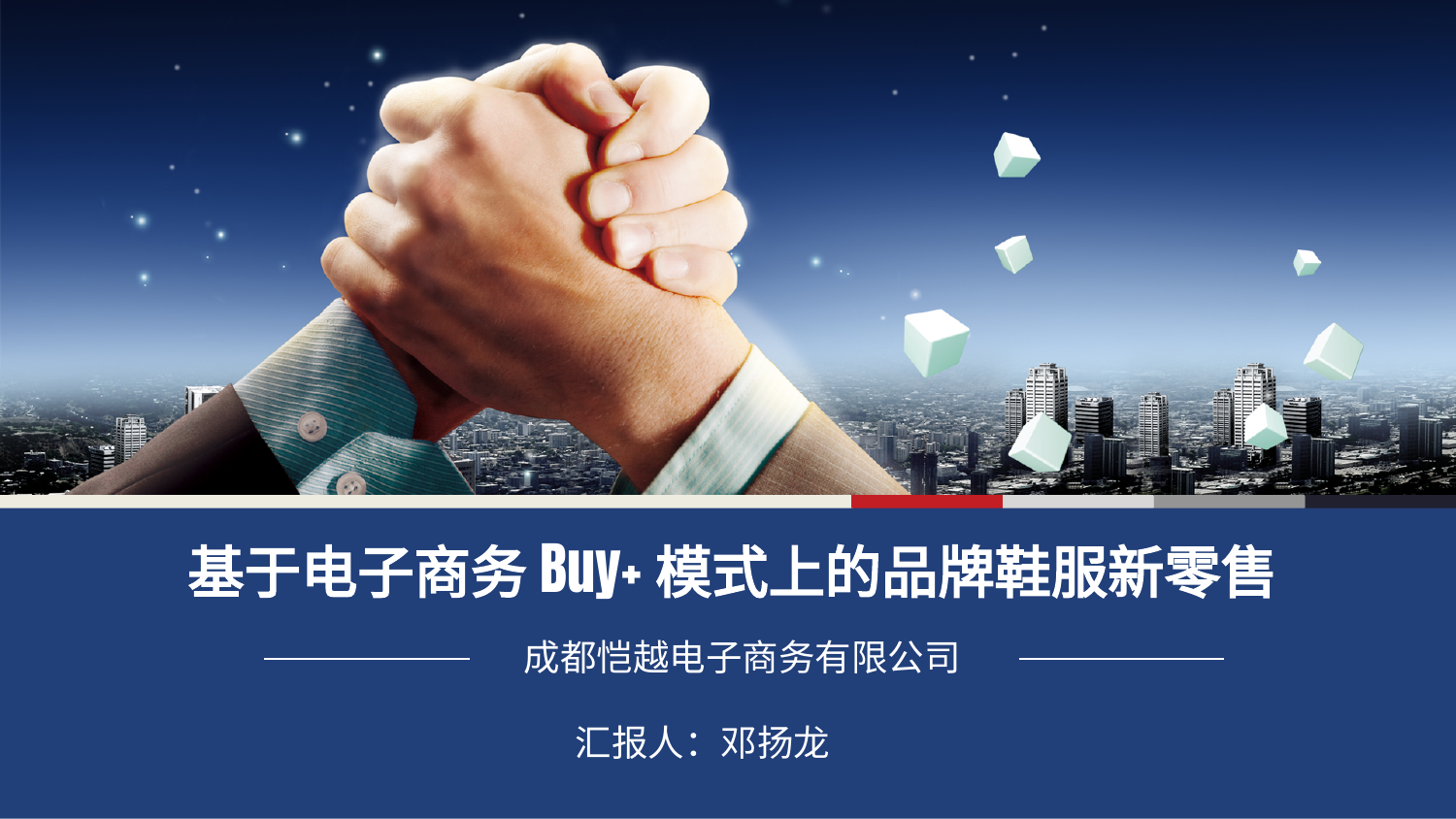

基于电子商务Buy+模式上的品牌鞋服新零售
成都恺越电子商务有限公司

              汇报人：邓扬龙